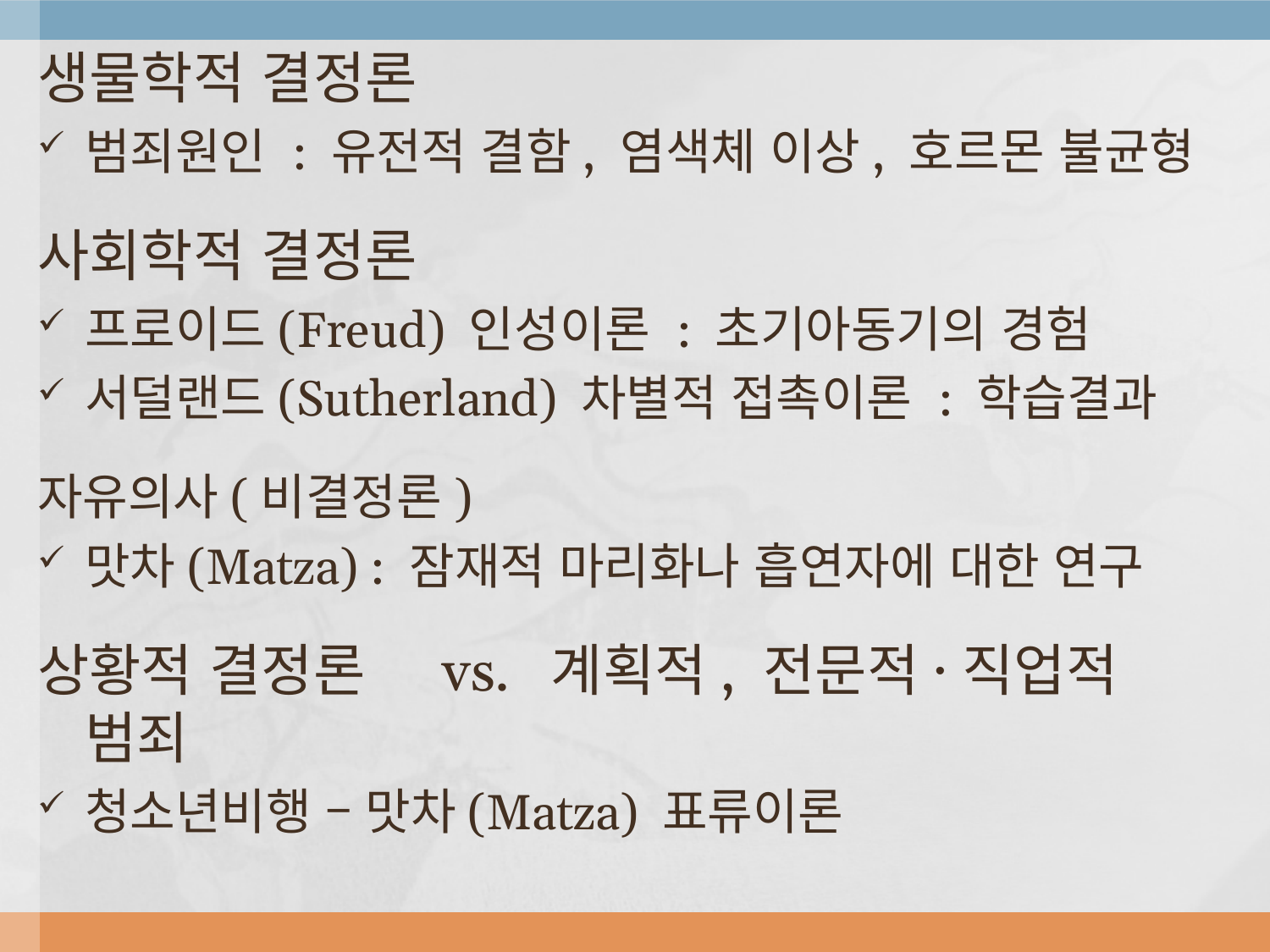

생물학적 결정론
범죄원인 : 유전적 결함, 염색체 이상, 호르몬 불균형

사회학적 결정론
프로이드(Freud) 인성이론 : 초기아동기의 경험
서덜랜드(Sutherland) 차별적 접촉이론 : 학습결과

자유의사(비결정론)
맛차(Matza) : 잠재적 마리화나 흡연자에 대한 연구

상황적 결정론    vs.  계획적, 전문적·직업적 범죄
청소년비행 – 맛차(Matza) 표류이론